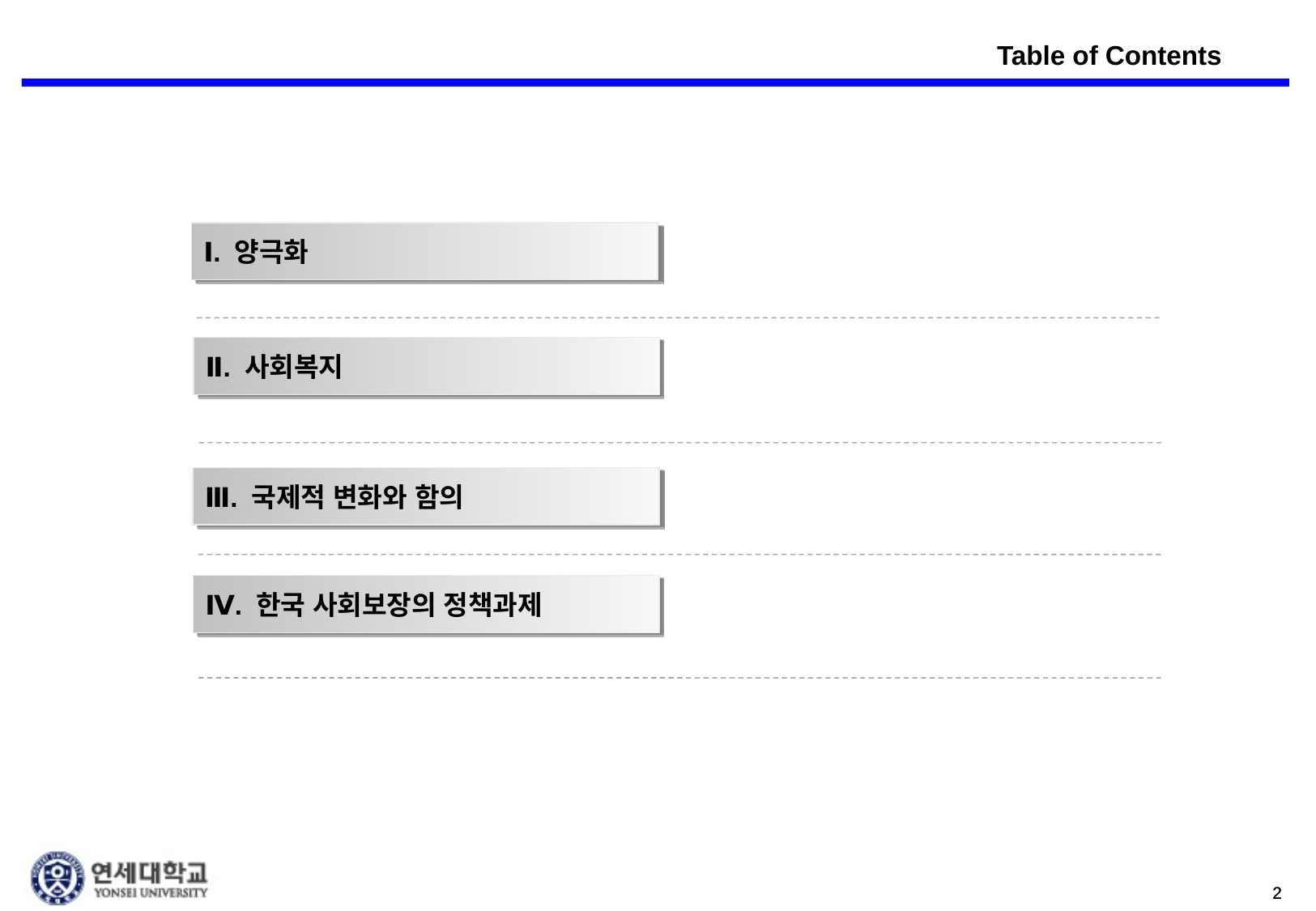

Table of Contents
Ⅰ. 양극화

Ⅱ. 사회복지

Ⅲ. 국제적 변화와 함의

Ⅳ. 한국 사회보장의 정책과제